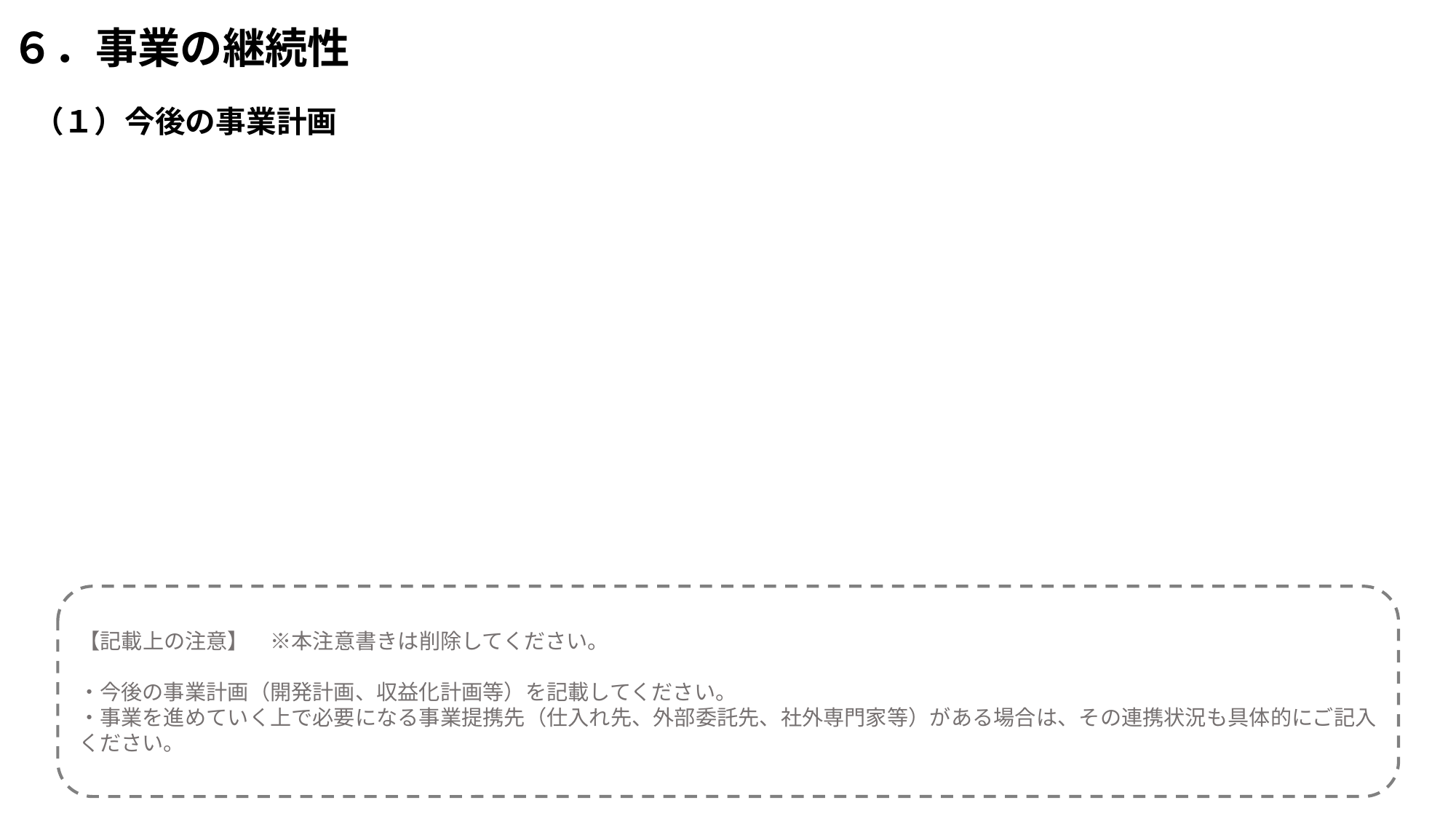

# ６．事業の継続性
（１）今後の事業計画

【記載上の注意】　※本注意書きは削除してください。

・今後の事業計画（開発計画、収益化計画等）を記載してください。
・事業を進めていく上で必要になる事業提携先（仕入れ先、外部委託先、社外専門家等）がある場合は、その連携状況も具体的にご記入ください。